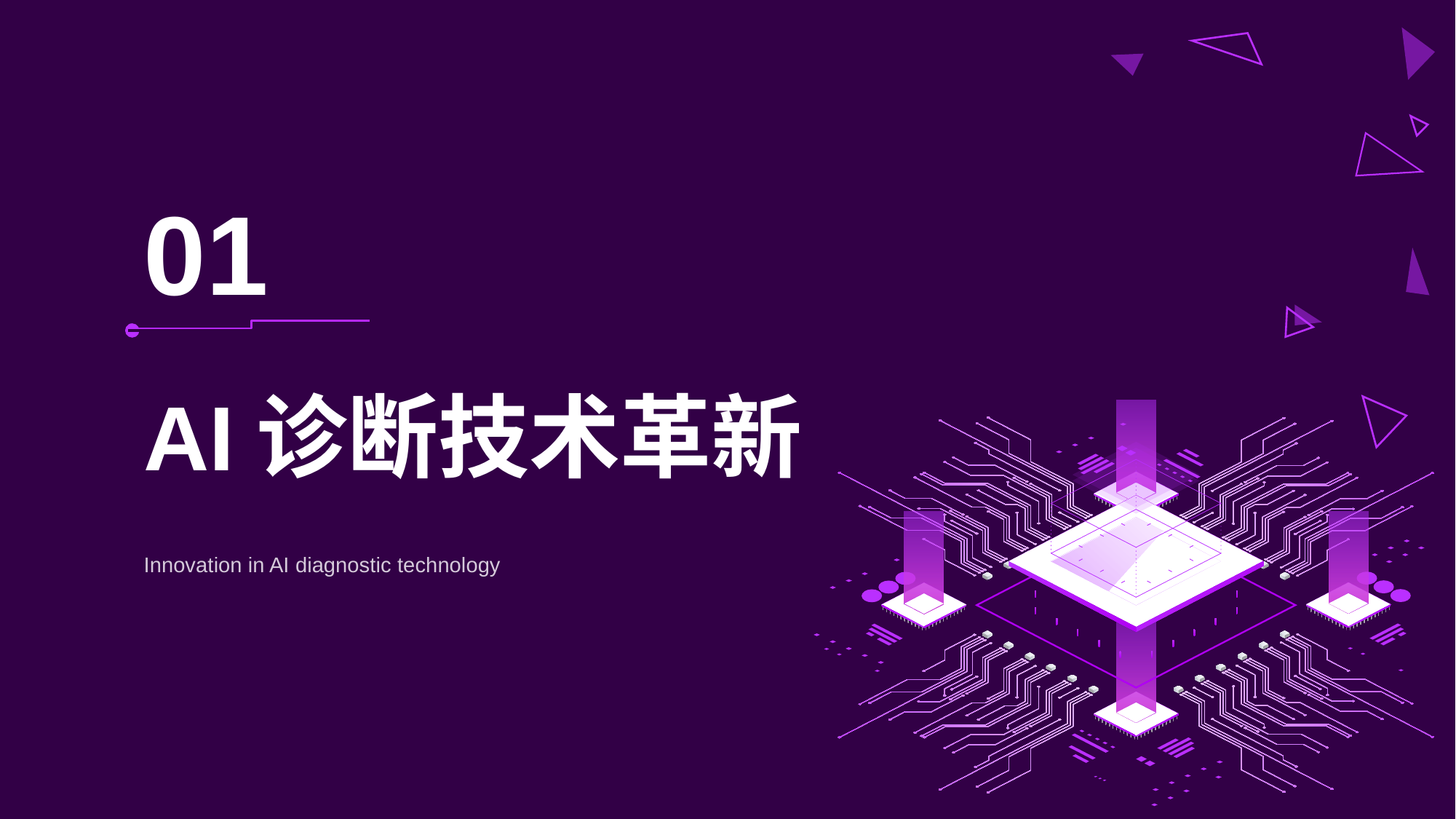

01

AI诊断技术革新

Innovation in AI diagnostic technology